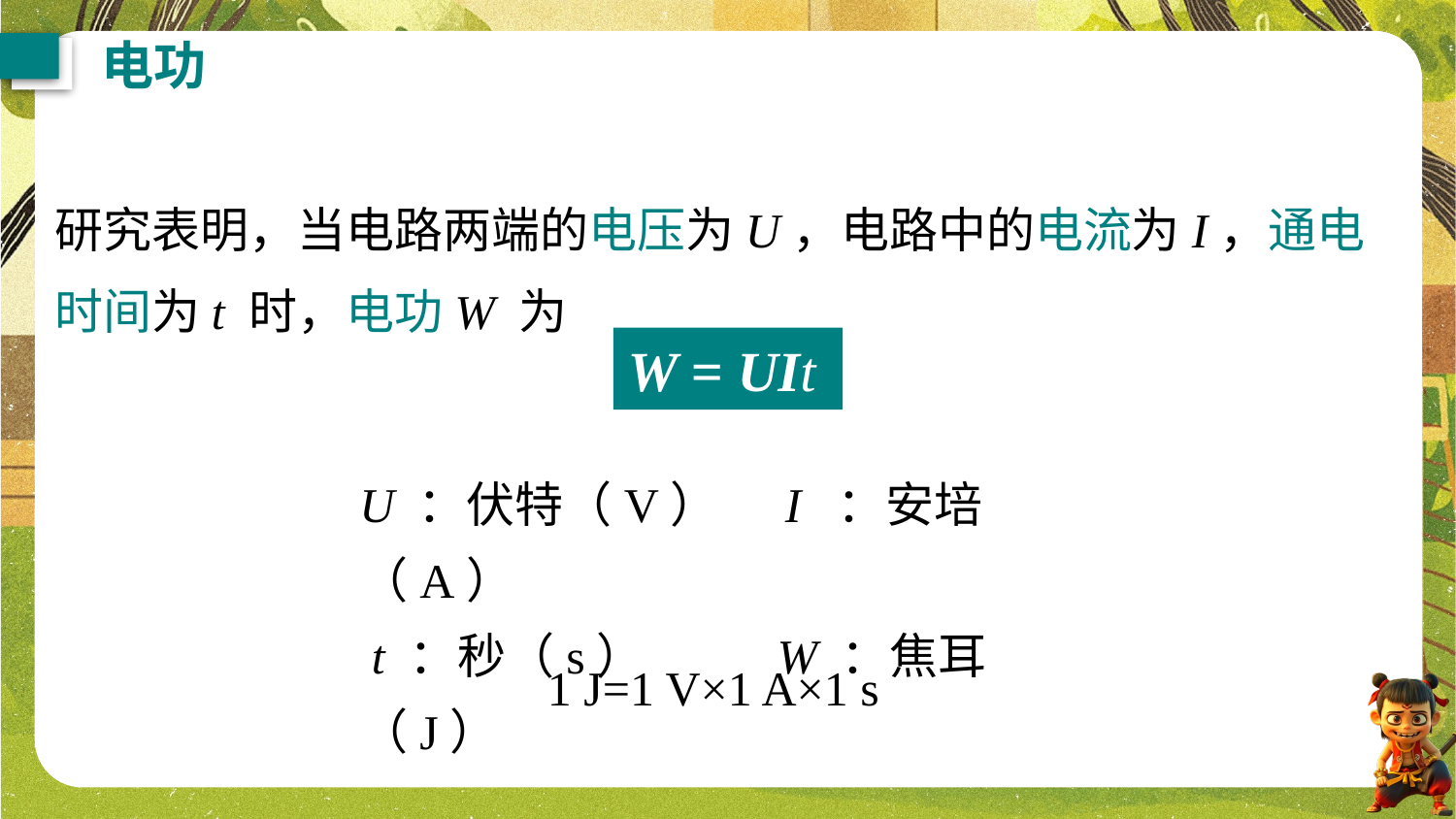

电功

研究表明，当电路两端的电压为U，电路中的电流为I，通电时间为t 时，电功W 为
W = UIt
U ：伏特（V）     I  ：安培（A）
 t ：秒（s）           W ：焦耳（J）
1 J=1 V×1 A×1 s